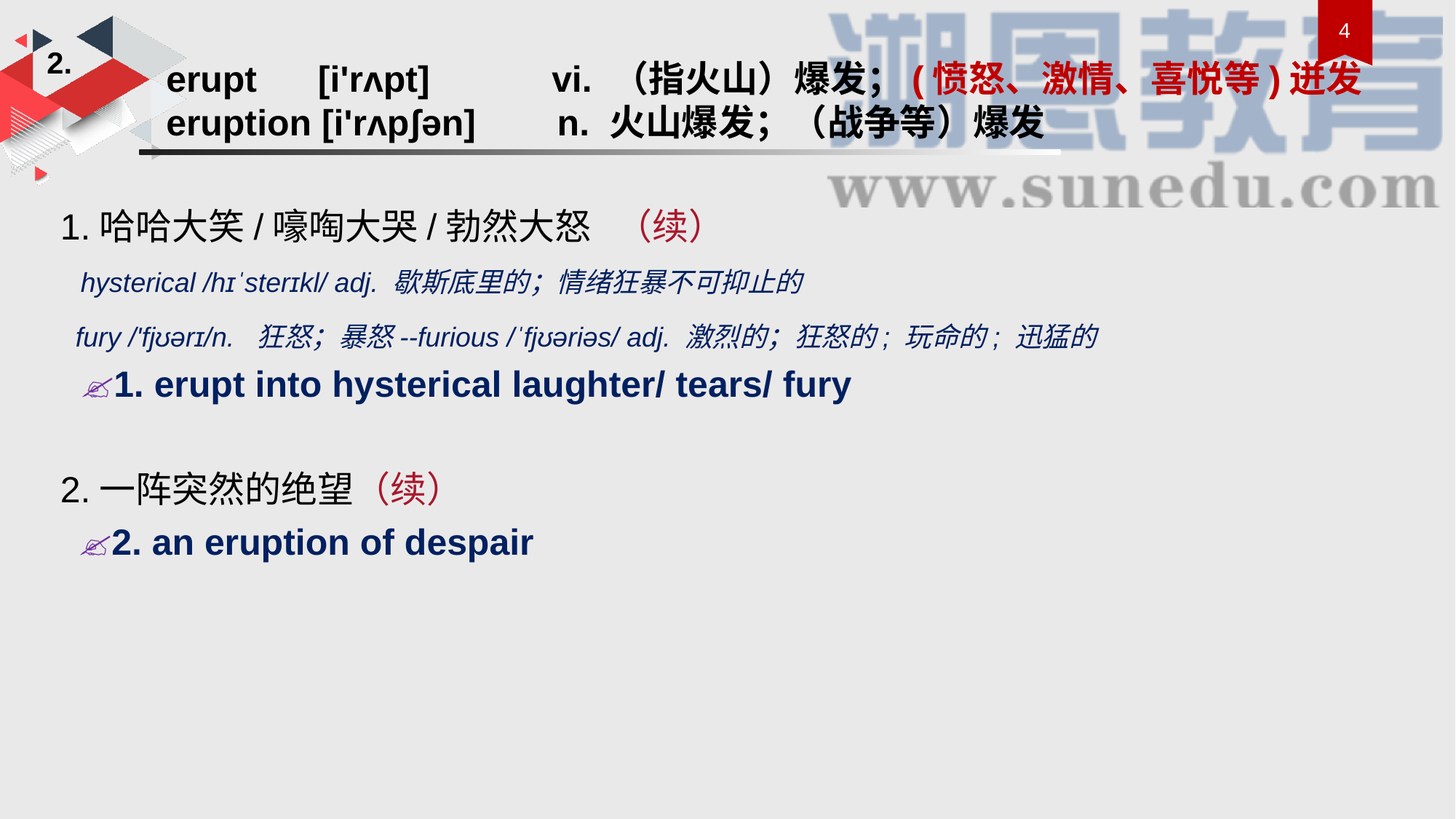

2.
erupt      [i'rʌpt]            vi. （指火山）爆发；(愤怒、激情、喜悦等)迸发
eruption [i'rʌpʃən]        n. 火山爆发；（战争等）爆发

1.哈哈大笑/嚎啕大哭/勃然大怒   （续）
  hysterical /hɪˈsterɪkl/ adj. 歇斯底里的；情绪狂暴不可抑止的
  fury /'fjʊərɪ/n.  狂怒；暴怒--furious /ˈfjʊəriəs/ adj. 激烈的；狂怒的; 玩命的; 迅猛的
  ✍1. erupt into hysterical laughter/ tears/ fury

2.一阵突然的绝望（续）
  ✍2. an eruption of despair